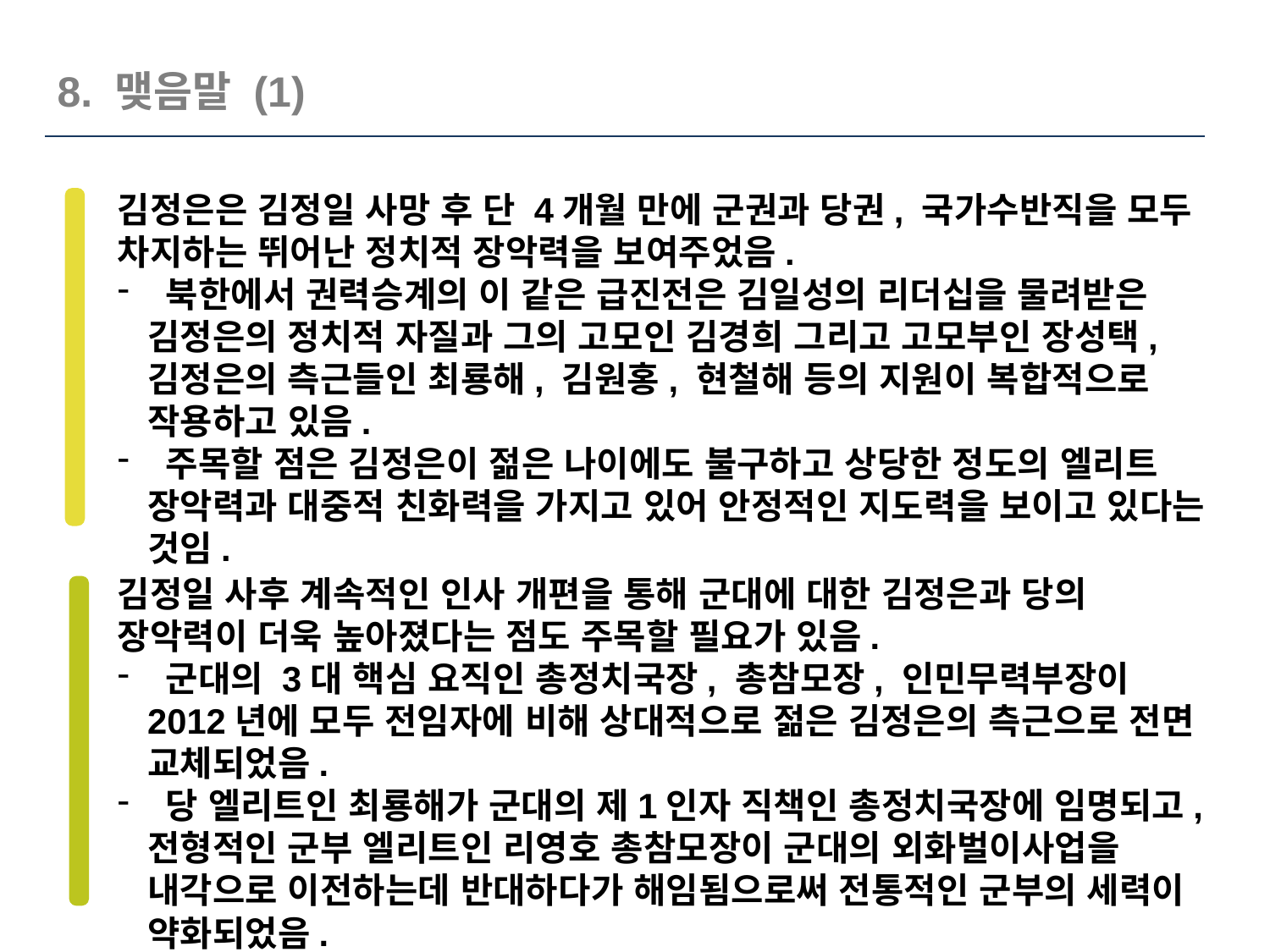

8. 맺음말 (1)
김정은은 김정일 사망 후 단 4개월 만에 군권과 당권, 국가수반직을 모두 차지하는 뛰어난 정치적 장악력을 보여주었음.
 북한에서 권력승계의 이 같은 급진전은 김일성의 리더십을 물려받은 김정은의 정치적 자질과 그의 고모인 김경희 그리고 고모부인 장성택, 김정은의 측근들인 최룡해, 김원홍, 현철해 등의 지원이 복합적으로 작용하고 있음.
 주목할 점은 김정은이 젊은 나이에도 불구하고 상당한 정도의 엘리트 장악력과 대중적 친화력을 가지고 있어 안정적인 지도력을 보이고 있다는 것임.

김정일 사후 계속적인 인사 개편을 통해 군대에 대한 김정은과 당의 장악력이 더욱 높아졌다는 점도 주목할 필요가 있음.
 군대의 3대 핵심 요직인 총정치국장, 총참모장, 인민무력부장이 2012년에 모두 전임자에 비해 상대적으로 젊은 김정은의 측근으로 전면 교체되었음.
 당 엘리트인 최룡해가 군대의 제1인자 직책인 총정치국장에 임명되고, 전형적인 군부 엘리트인 리영호 총참모장이 군대의 외화벌이사업을 내각으로 이전하는데 반대하다가 해임됨으로써 전통적인 군부의 세력이 약화되었음.